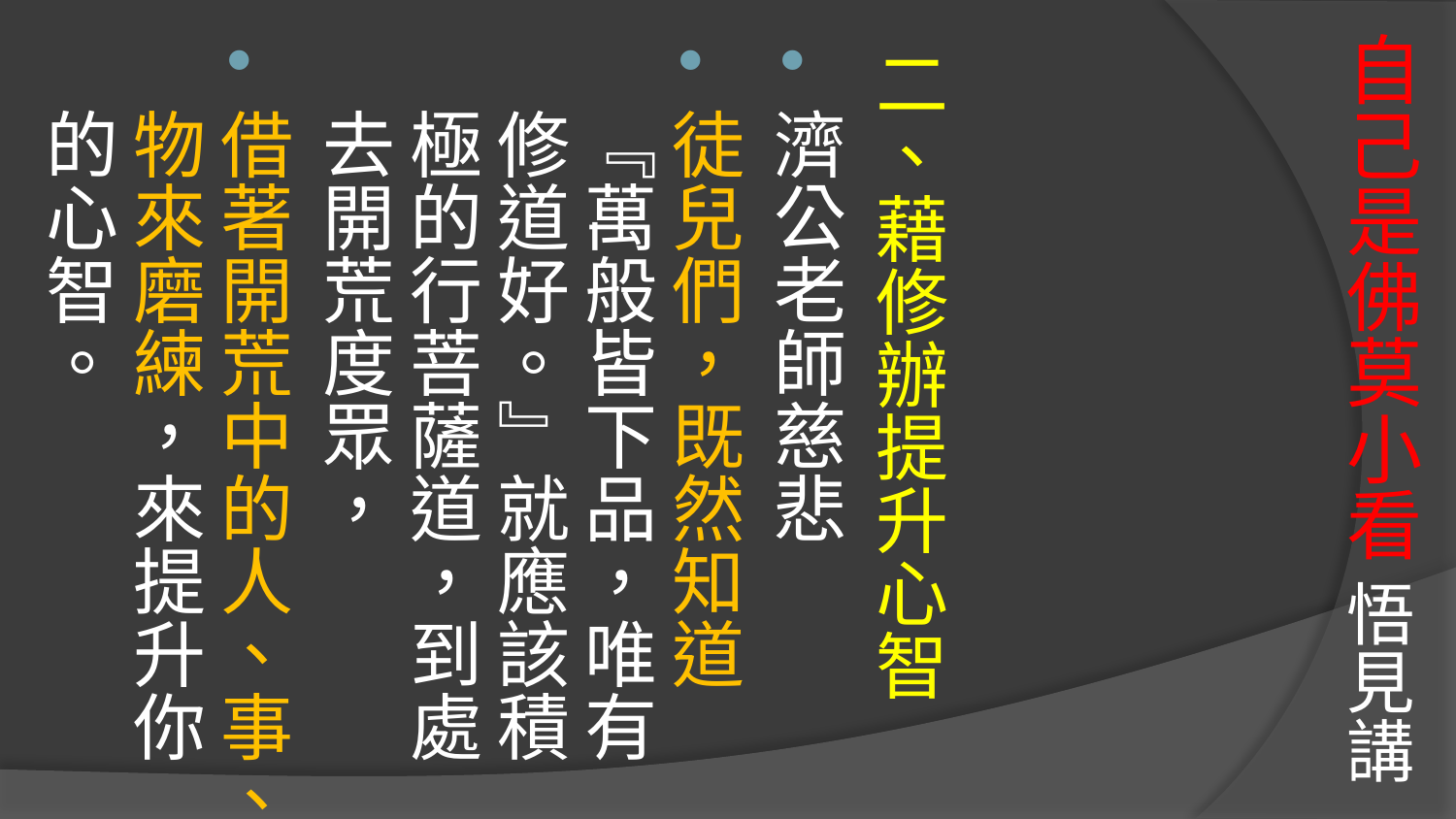

# 自己是佛莫小看 悟見講
二、藉修辦提升心智
濟公老師慈悲
徒兒們，既然知道『萬般皆下品，唯有修道好。』就應該積極的行菩薩道，到處去開荒度眾，
借著開荒中的人、事、物來磨練，來提升你的心智。